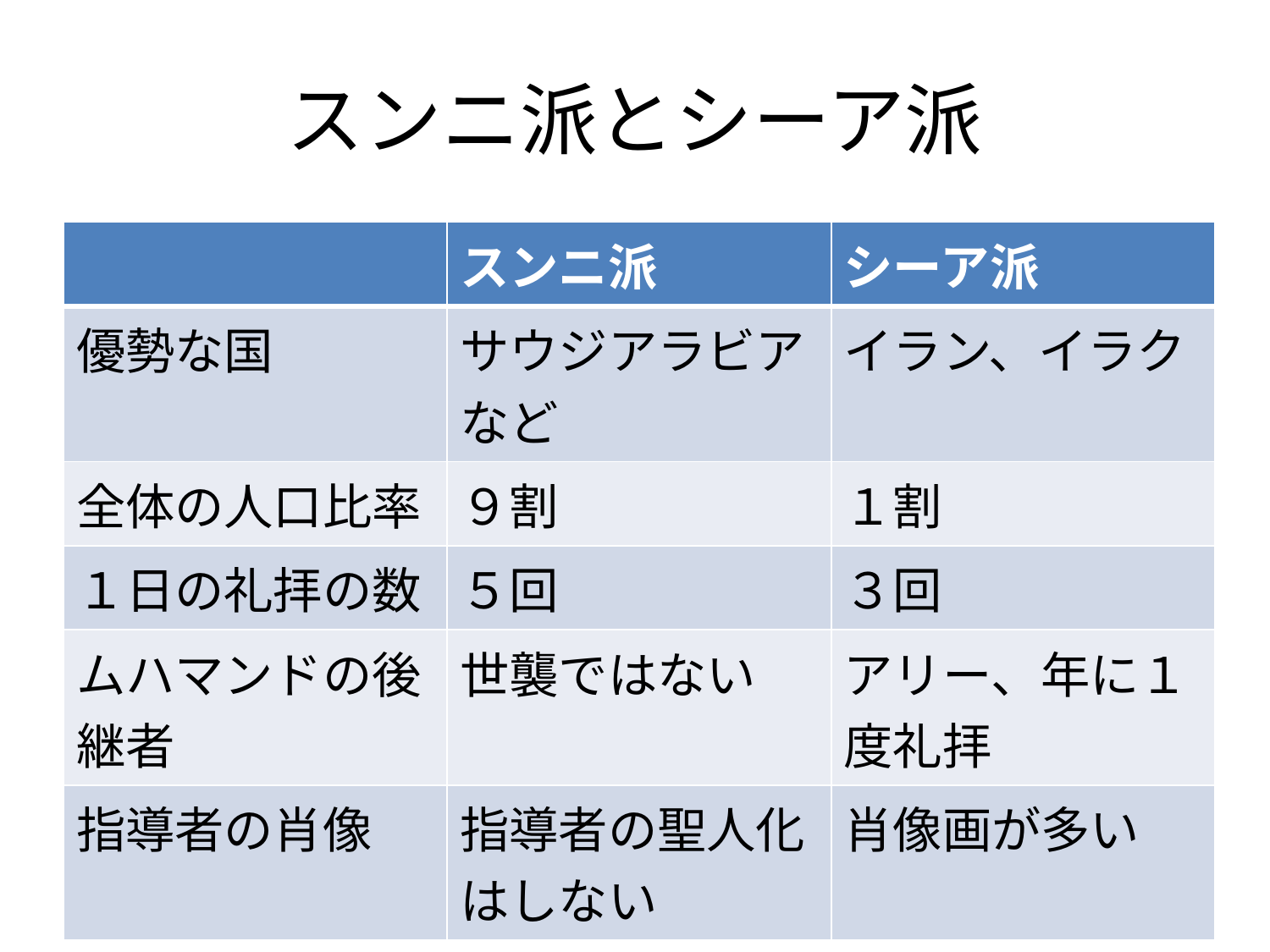

# スンニ派とシーア派
|  | スンニ派 | シーア派 |
| --- | --- | --- |
| 優勢な国 | サウジアラビアなど | イラン、イラク |
| 全体の人口比率 | ９割 | １割 |
| １日の礼拝の数 | ５回 | ３回 |
| ムハマンドの後継者 | 世襲ではない | アリー、年に１度礼拝 |
| 指導者の肖像 | 指導者の聖人化はしない | 肖像画が多い |